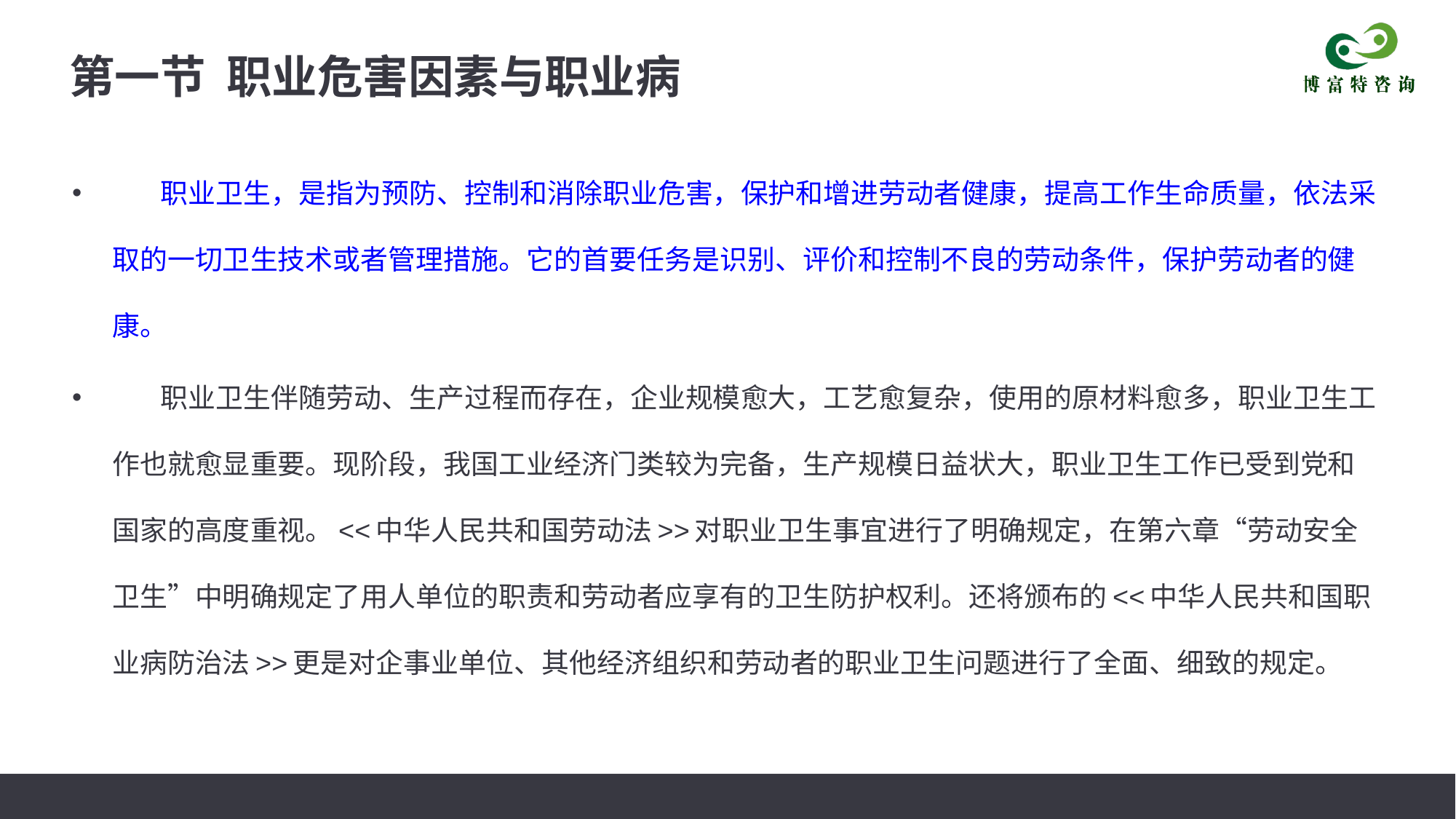

# 第一节  职业危害因素与职业病
       职业卫生，是指为预防、控制和消除职业危害，保护和增进劳动者健康，提高工作生命质量，依法采取的一切卫生技术或者管理措施。它的首要任务是识别、评价和控制不良的劳动条件，保护劳动者的健康。
       职业卫生伴随劳动、生产过程而存在，企业规模愈大，工艺愈复杂，使用的原材料愈多，职业卫生工作也就愈显重要。现阶段，我国工业经济门类较为完备，生产规模日益状大，职业卫生工作已受到党和国家的高度重视。<<中华人民共和国劳动法>>对职业卫生事宜进行了明确规定，在第六章“劳动安全卫生”中明确规定了用人单位的职责和劳动者应享有的卫生防护权利。还将颁布的<<中华人民共和国职业病防治法>>更是对企事业单位、其他经济组织和劳动者的职业卫生问题进行了全面、细致的规定。